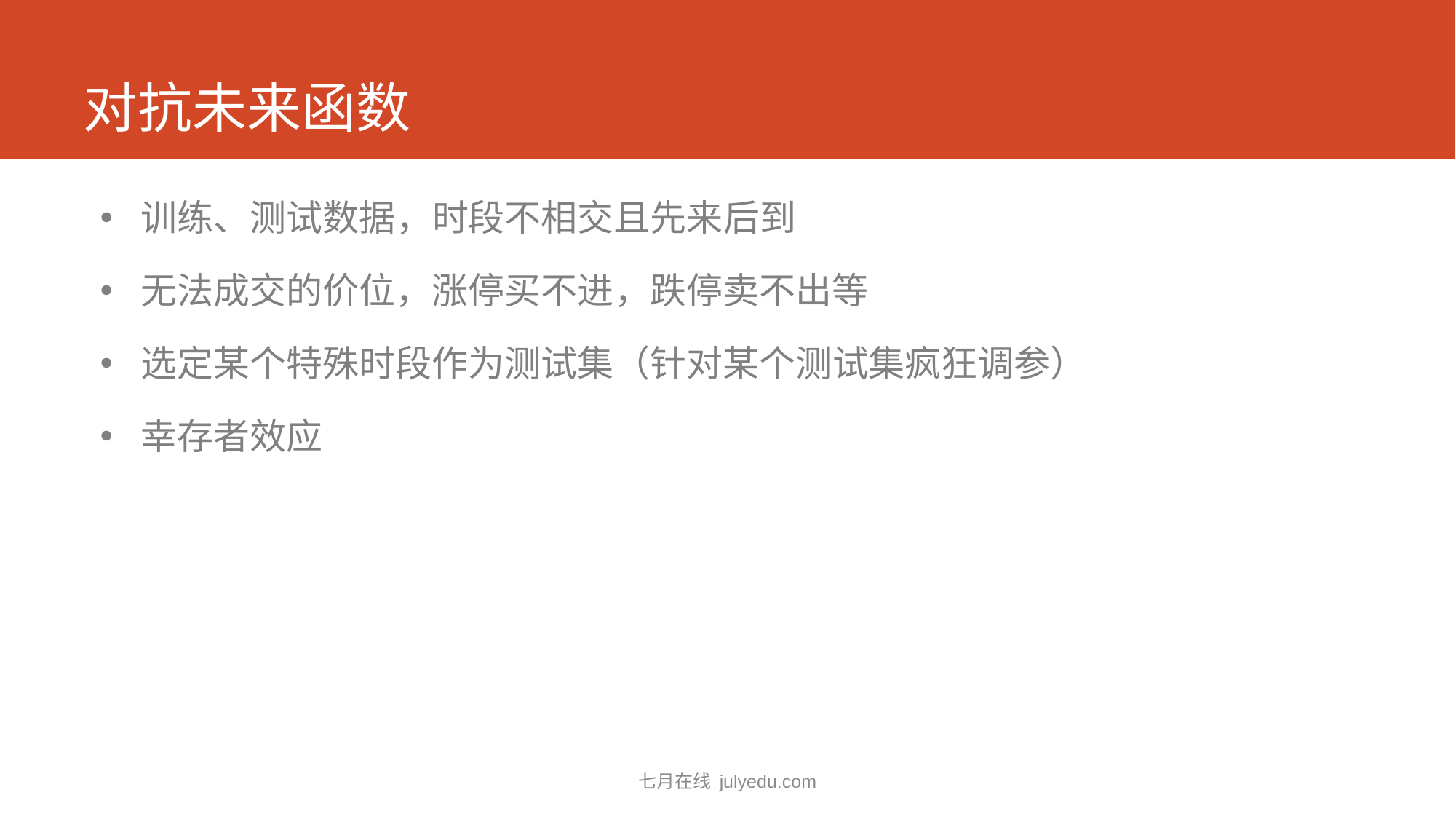

# 对抗未来函数
训练、测试数据，时段不相交且先来后到
无法成交的价位，涨停买不进，跌停卖不出等
选定某个特殊时段作为测试集（针对某个测试集疯狂调参）
幸存者效应

七月在线 julyedu.com